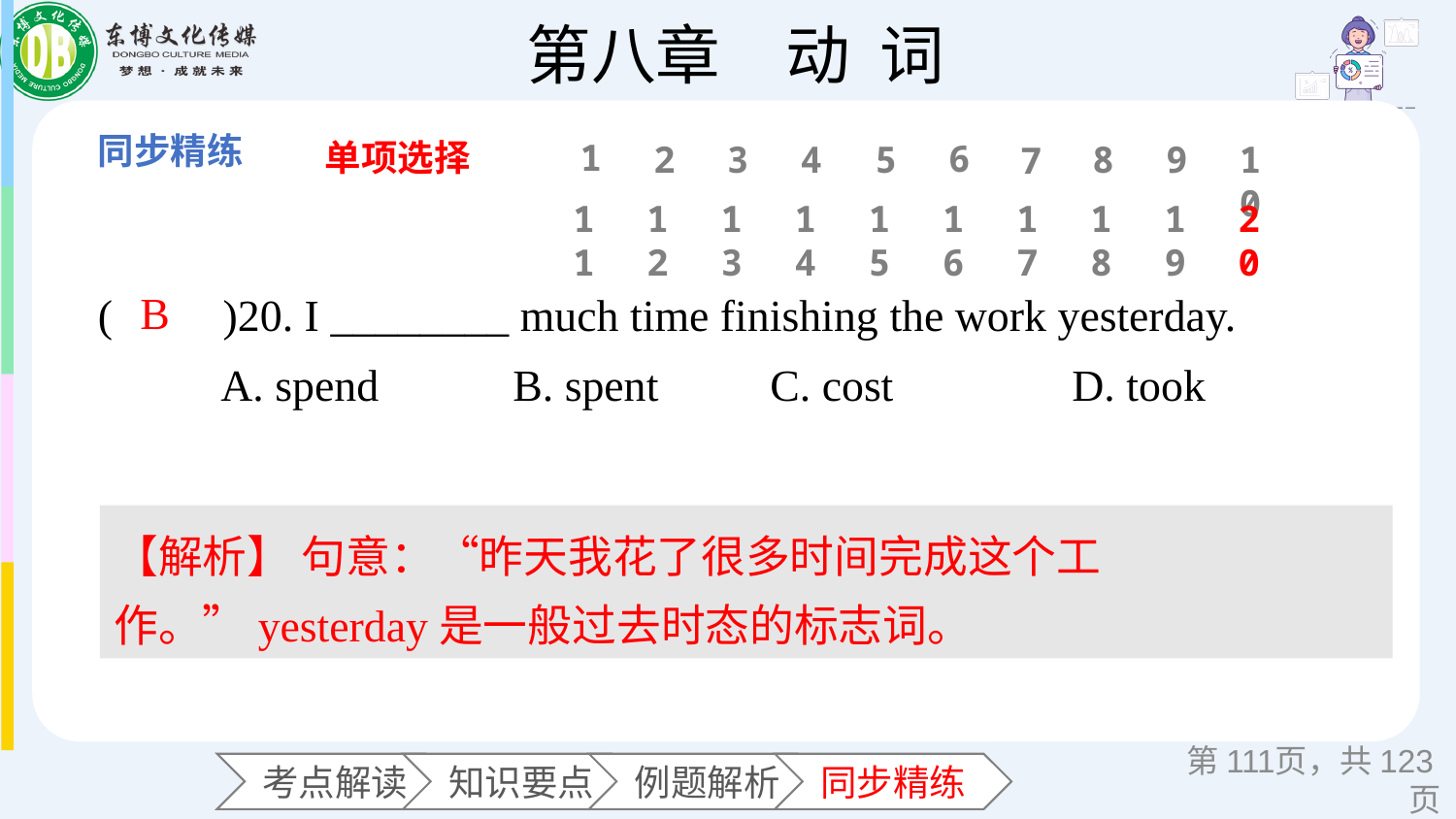

单项选择
1
6
2
3
4
5
8
9
10
7
11
12
13
14
15
16
17
18
19
20
(　　)20. I ________ much time finishing the work yesterday.
           A. spend            B. spent          C. cost                D. took
B
【解析】 句意：“昨天我花了很多时间完成这个工作。”yesterday是一般过去时态的标志词。
第111页，共123页